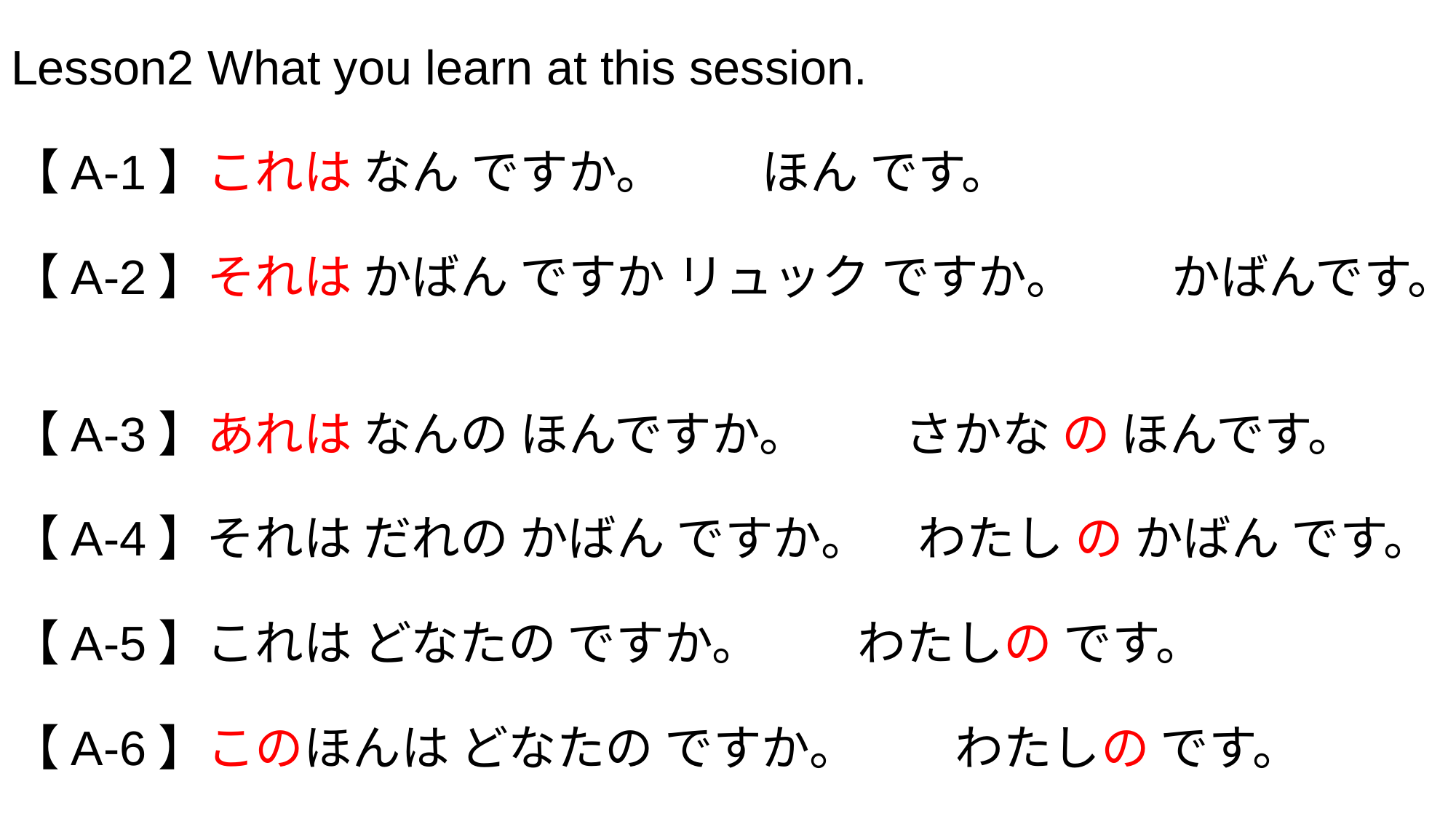

# Lesson2 What you learn at this session. 【A-1】これは なん ですか。　　ほん です。 【A-2】それは かばん ですか リュック ですか。　　かばんです。 【A-3】あれは なんの ほんですか。　　さかな の ほんです。 【A-4】それは だれの かばん ですか。　わたし の かばん です。 【A-5】これは どなたの ですか。　　わたしの です。 【A-6】このほんは どなたの ですか。　　わたしの です。